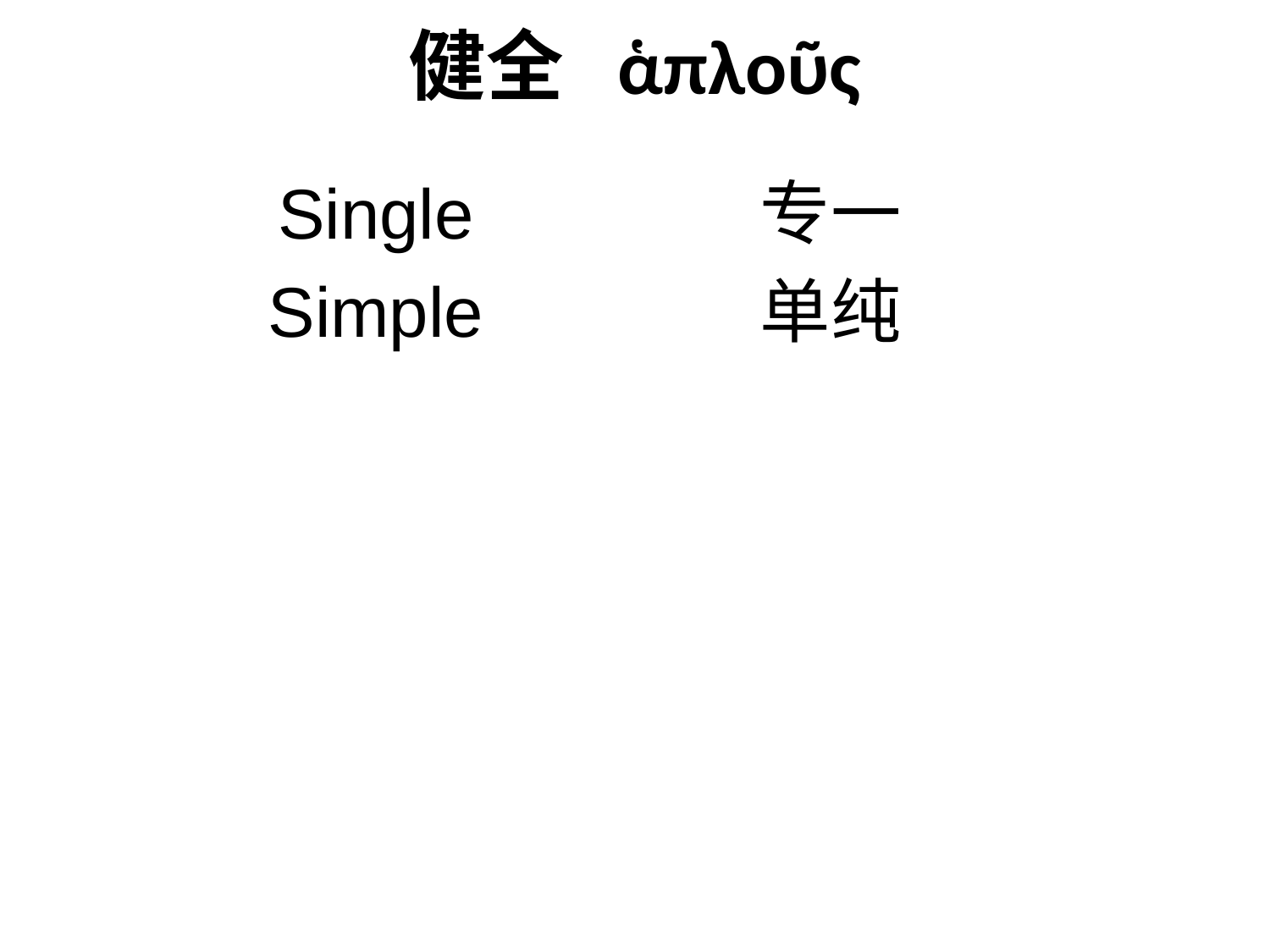

# 健全  ἁπλοῦς
专一
单纯

Single
Simple